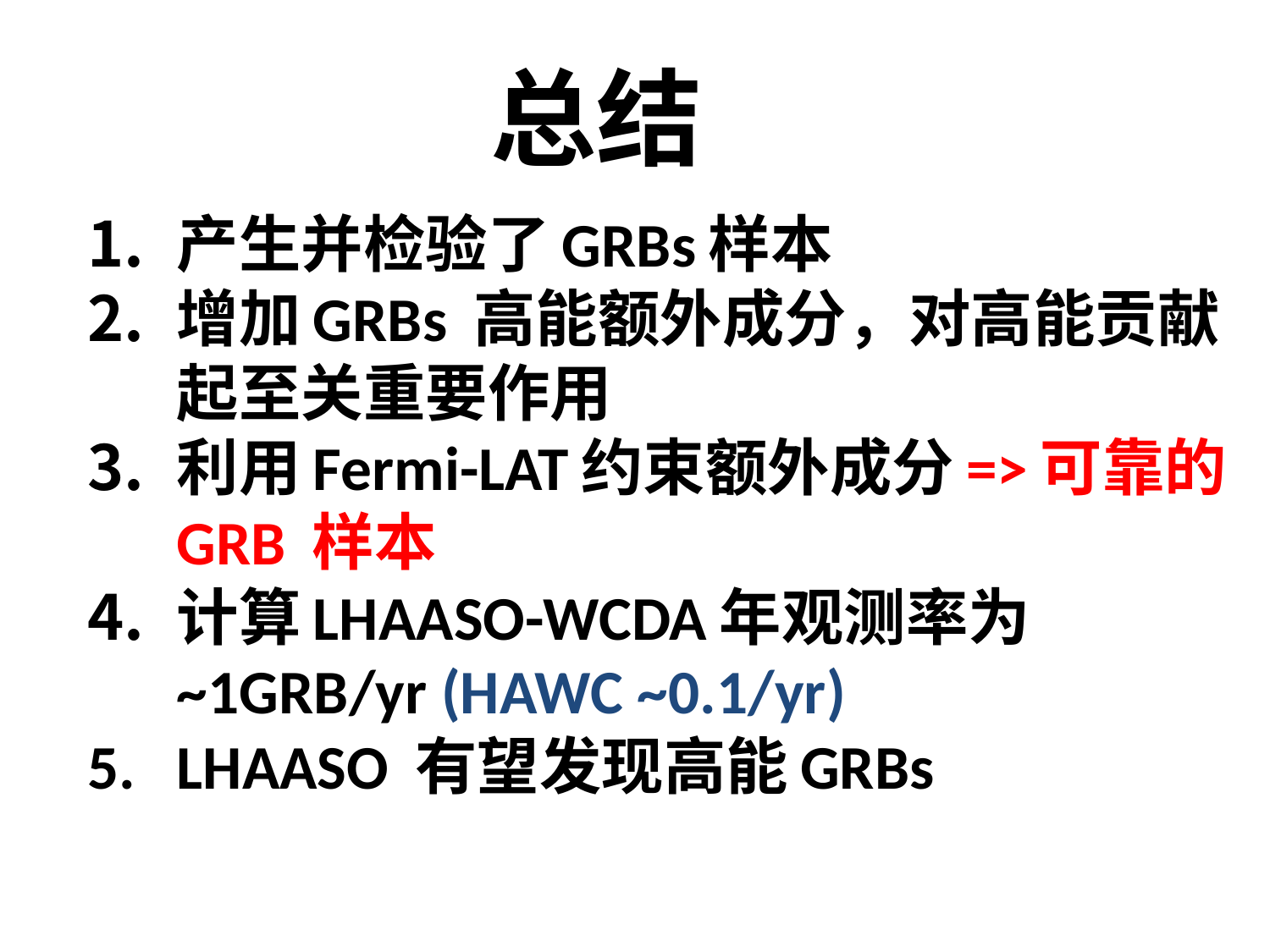

# 总结
产生并检验了GRBs样本
增加GRBs 高能额外成分，对高能贡献起至关重要作用
利用Fermi-LAT约束额外成分=>可靠的GRB 样本
计算LHAASO-WCDA年观测率为~1GRB/yr (HAWC ~0.1/yr)
LHAASO 有望发现高能GRBs